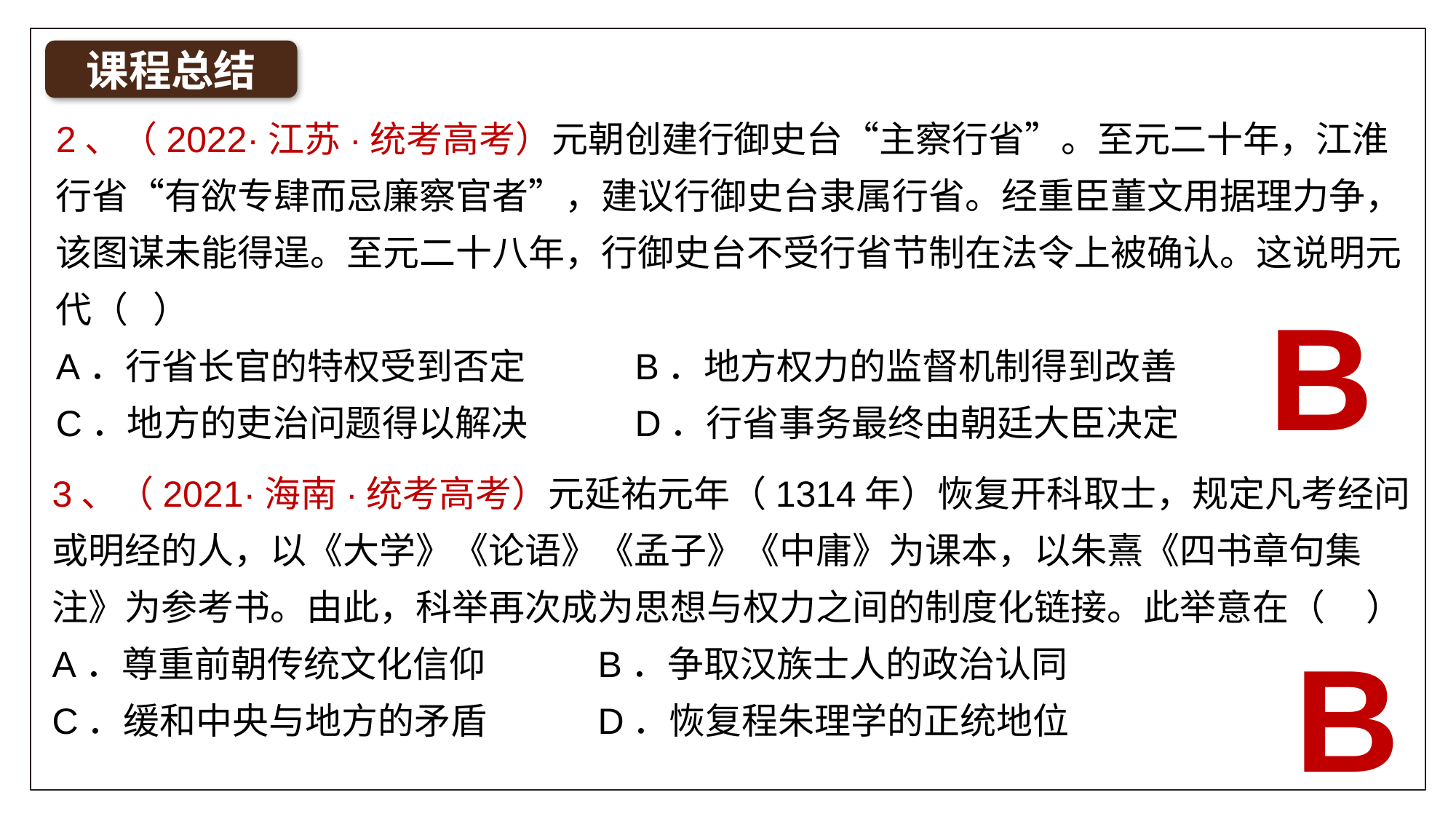

课程总结
2、（2022·江苏·统考高考）元朝创建行御史台“主察行省”。至元二十年，江淮行省“有欲专肆而忌廉察官者”，建议行御史台隶属行省。经重臣董文用据理力争，该图谋未能得逞。至元二十八年，行御史台不受行省节制在法令上被确认。这说明元代（   ）
A．行省长官的特权受到否定	   B．地方权力的监督机制得到改善
C．地方的吏治问题得以解决	   D．行省事务最终由朝廷大臣决定
B

3、（2021·海南·统考高考）元延祐元年（1314年）恢复开科取士，规定凡考经问或明经的人，以《大学》《论语》《孟子》《中庸》为课本，以朱熹《四书章句集注》为参考书。由此，科举再次成为思想与权力之间的制度化链接。此举意在（     ）
A．尊重前朝传统文化信仰		B．争取汉族士人的政治认同
C．缓和中央与地方的矛盾		D．恢复程朱理学的正统地位
B